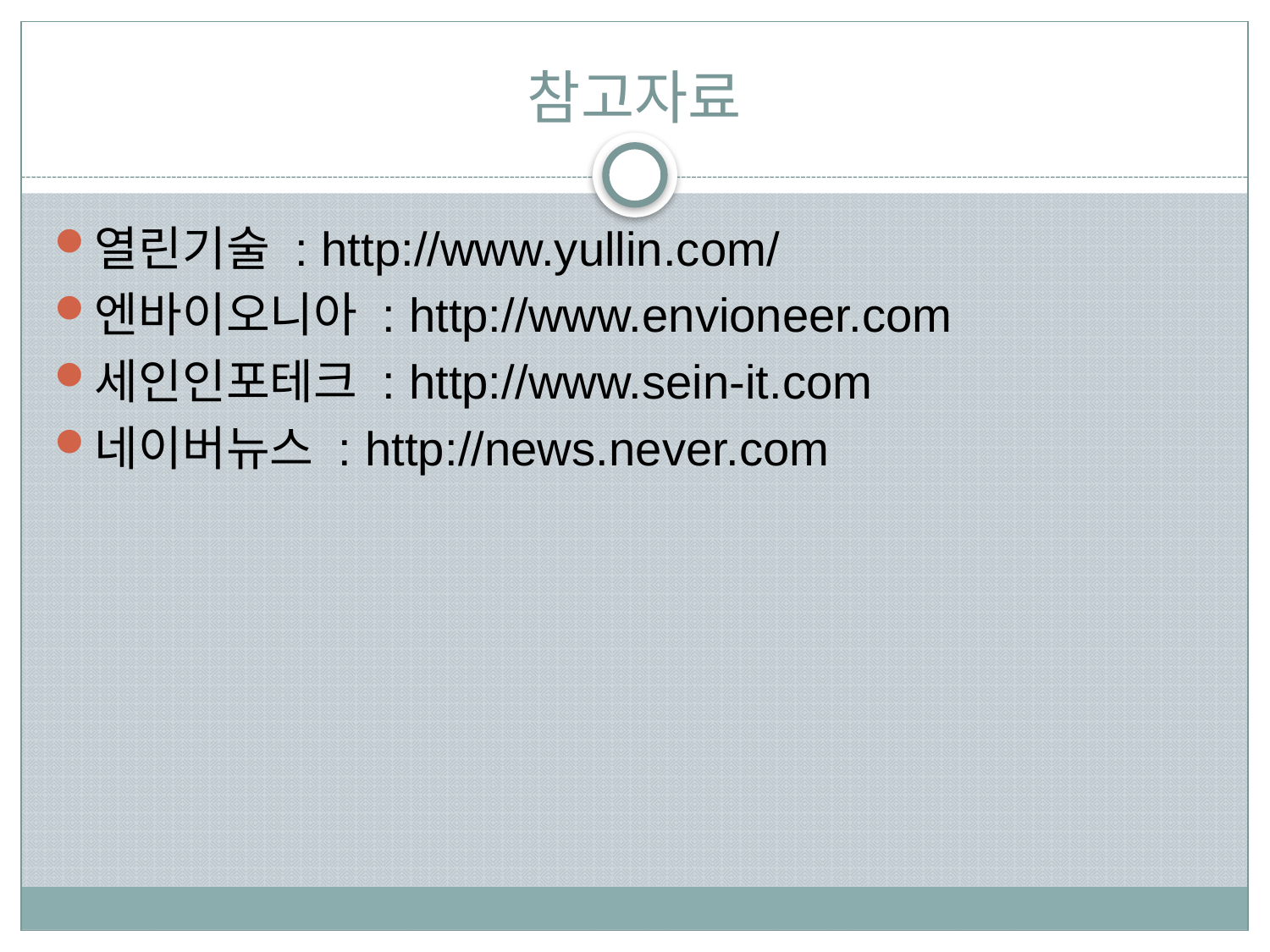

# 참고자료
열린기술 : http://www.yullin.com/
엔바이오니아 : http://www.envioneer.com
세인인포테크 : http://www.sein-it.com
네이버뉴스 : http://news.never.com